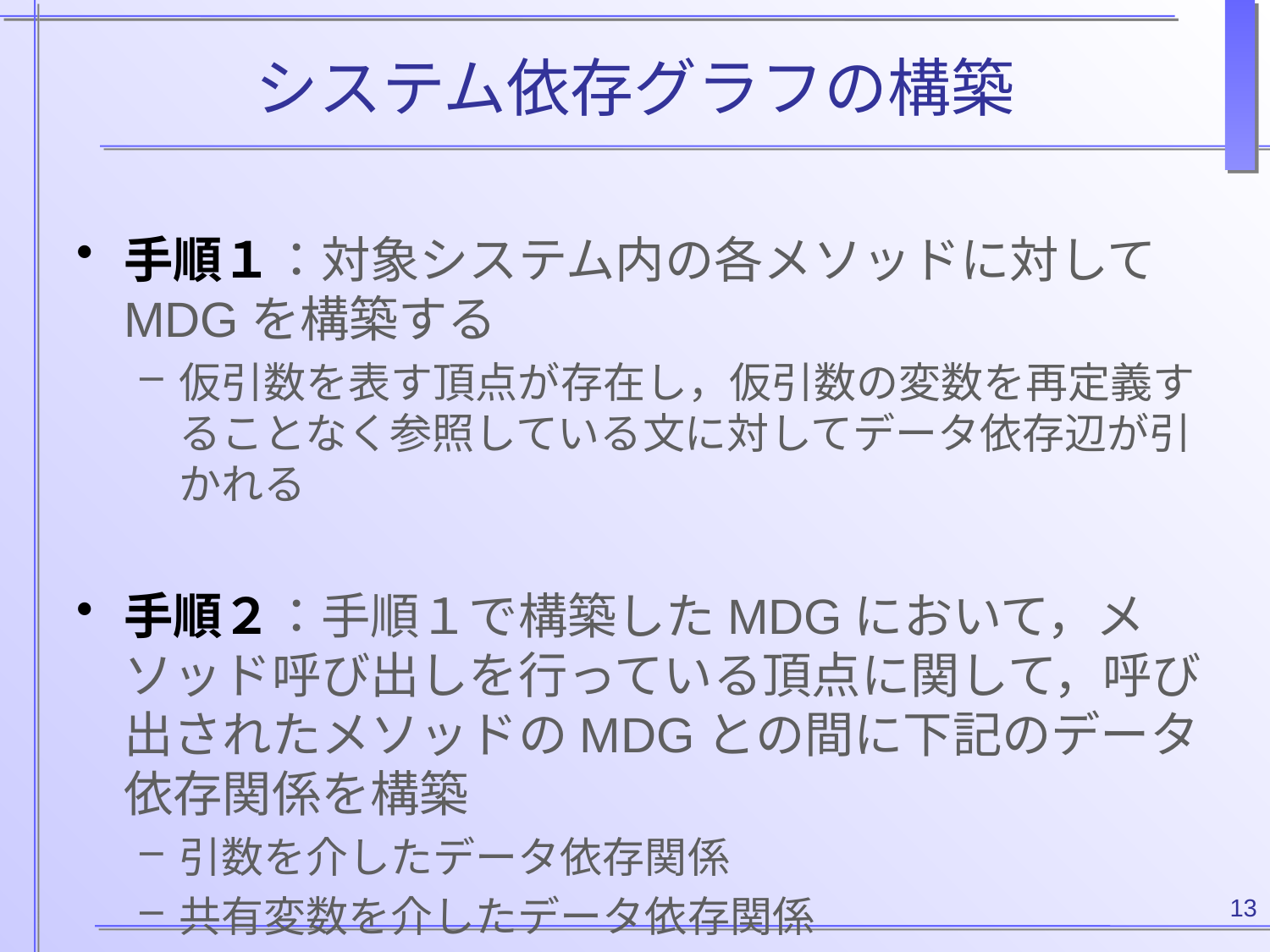

# システム依存グラフの構築
手順１：対象システム内の各メソッドに対してMDGを構築する
仮引数を表す頂点が存在し，仮引数の変数を再定義することなく参照している文に対してデータ依存辺が引かれる

手順２：手順１で構築したMDGにおいて，メソッド呼び出しを行っている頂点に関して，呼び出されたメソッドのMDGとの間に下記のデータ依存関係を構築
引数を介したデータ依存関係
共有変数を介したデータ依存関係
返り値を介したデータ依存関係
13